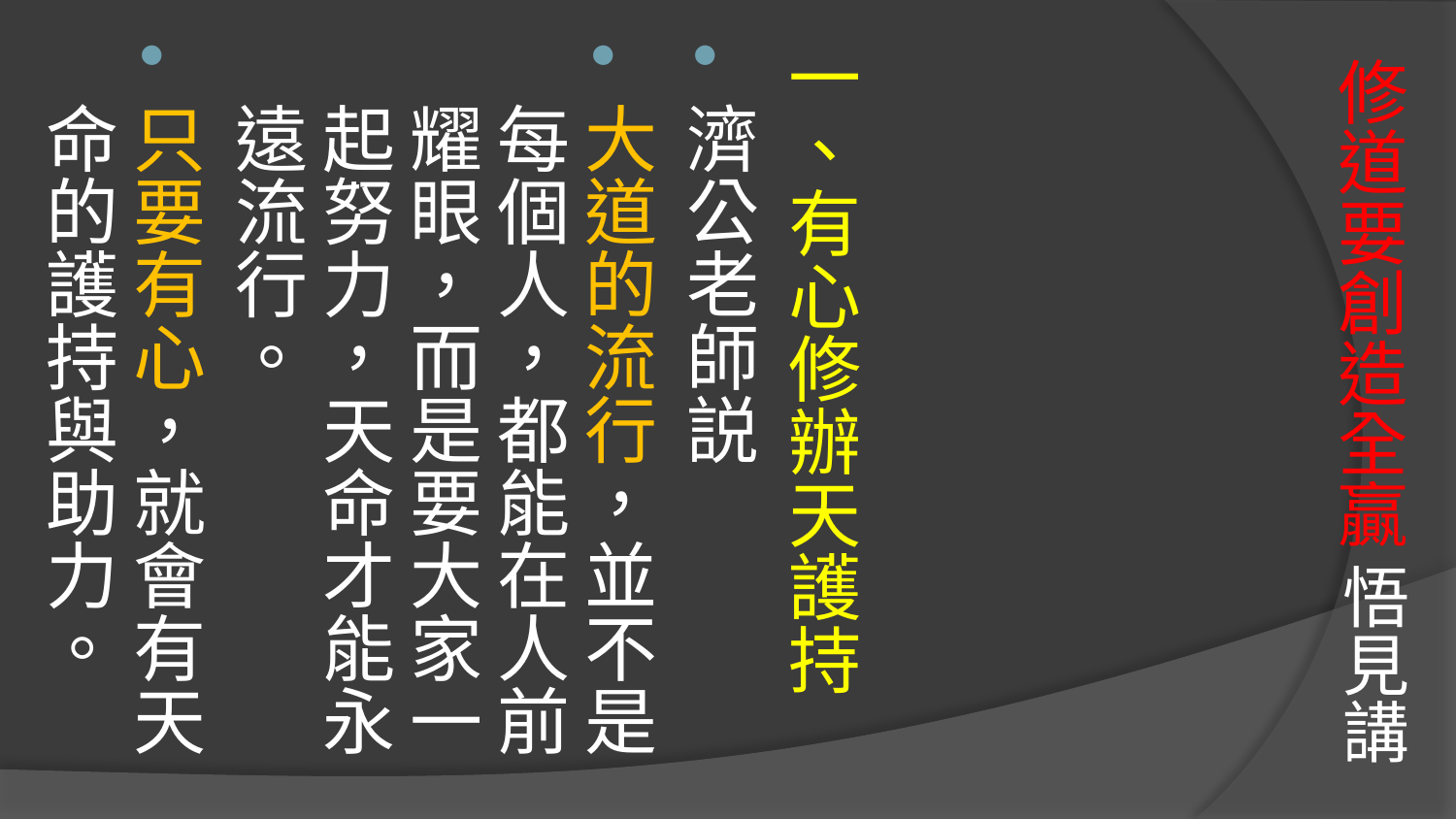

一、有心修辦天護持
濟公老師説
大道的流行，並不是每個人，都能在人前耀眼，而是要大家一起努力，天命才能永遠流行。
只要有心，就會有天命的護持與助力。
# 修道要創造全贏 悟見講